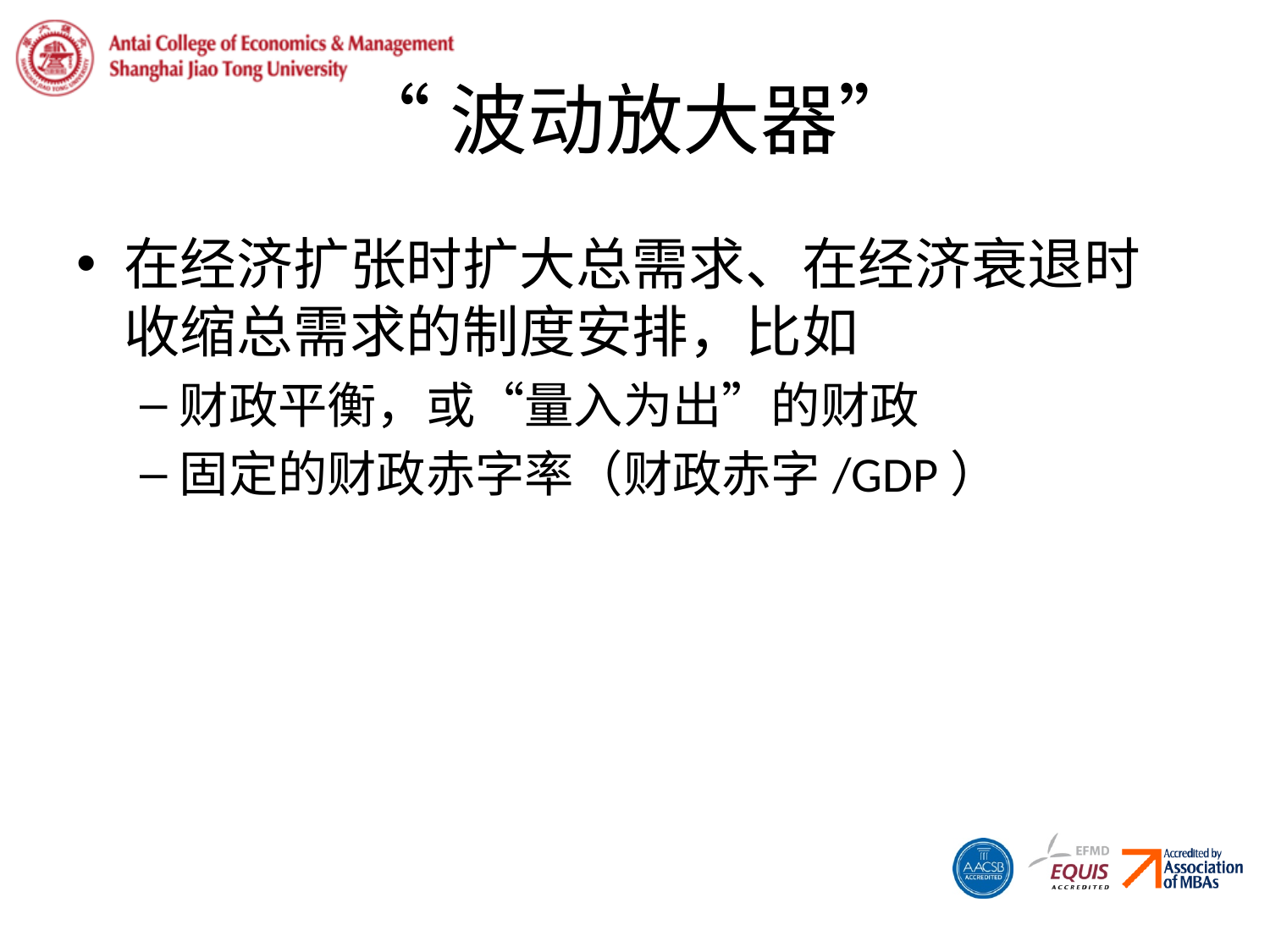

# “波动放大器”
在经济扩张时扩大总需求、在经济衰退时收缩总需求的制度安排，比如
财政平衡，或“量入为出”的财政
固定的财政赤字率（财政赤字/GDP）